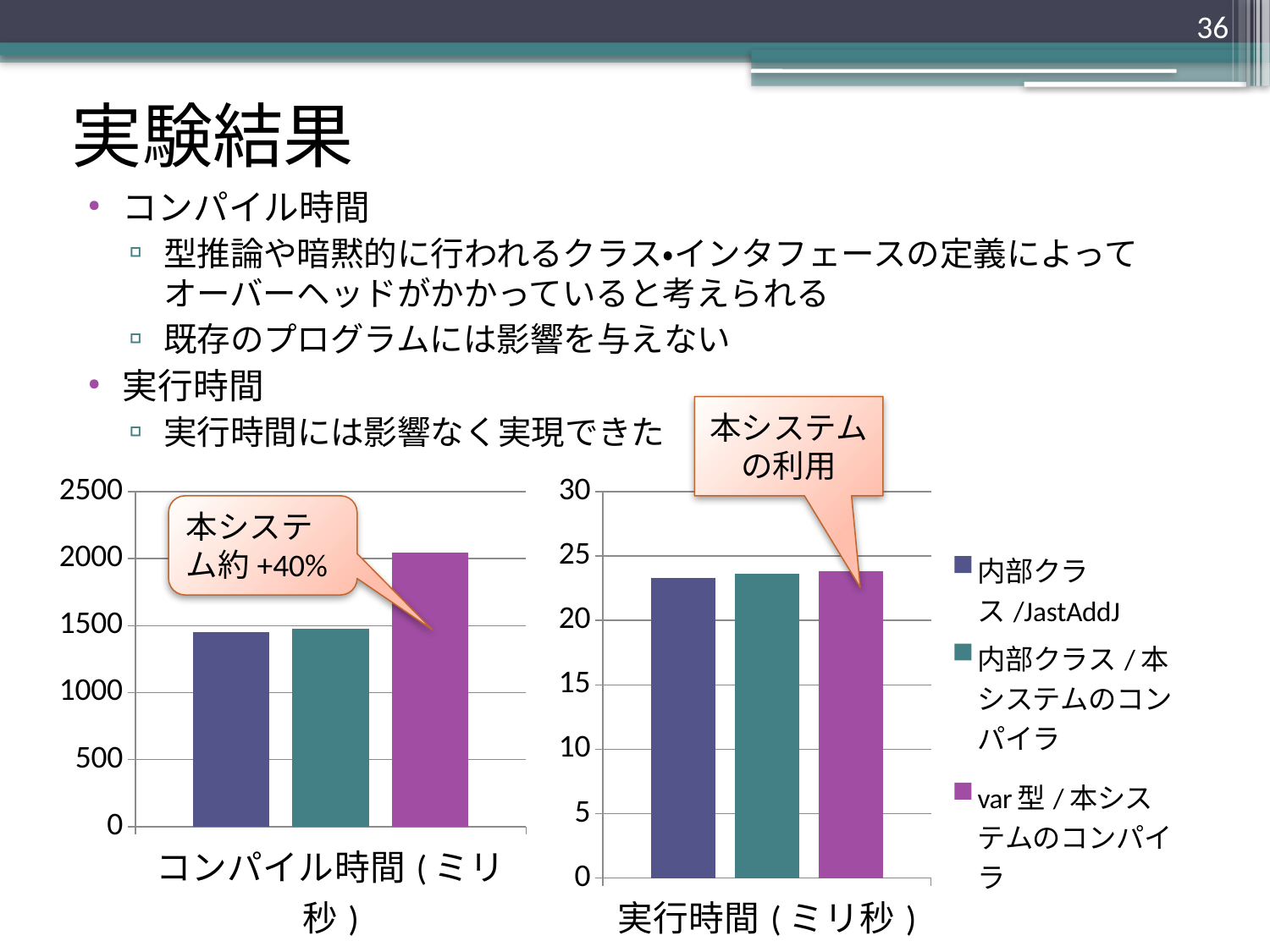

36
# 実験結果
コンパイル時間
型推論や暗黙的に行われるクラス・インタフェースの定義によってオーバーヘッドがかかっていると考えられる
既存のプログラムには影響を与えない
実行時間
実行時間には影響なく実現できた
本システム
の利用

### Chart

| Category | 内部クラス/JastAddJ | 内部クラス/本システムのコンパイラ | var型/本システムのコンパイラ |
|---|---|---|---|
| コンパイル時間(ミリ秒) | 1452.0 | 1474.0 | 2048.0 |

### Chart

| Category | 内部クラス/JastAddJ | 内部クラス/本システムのコンパイラ | var型/本システムのコンパイラ |
|---|---|---|---|
| 実行時間(ミリ秒) | 23.3 | 23.6 | 23.8 |
本システム約+40%